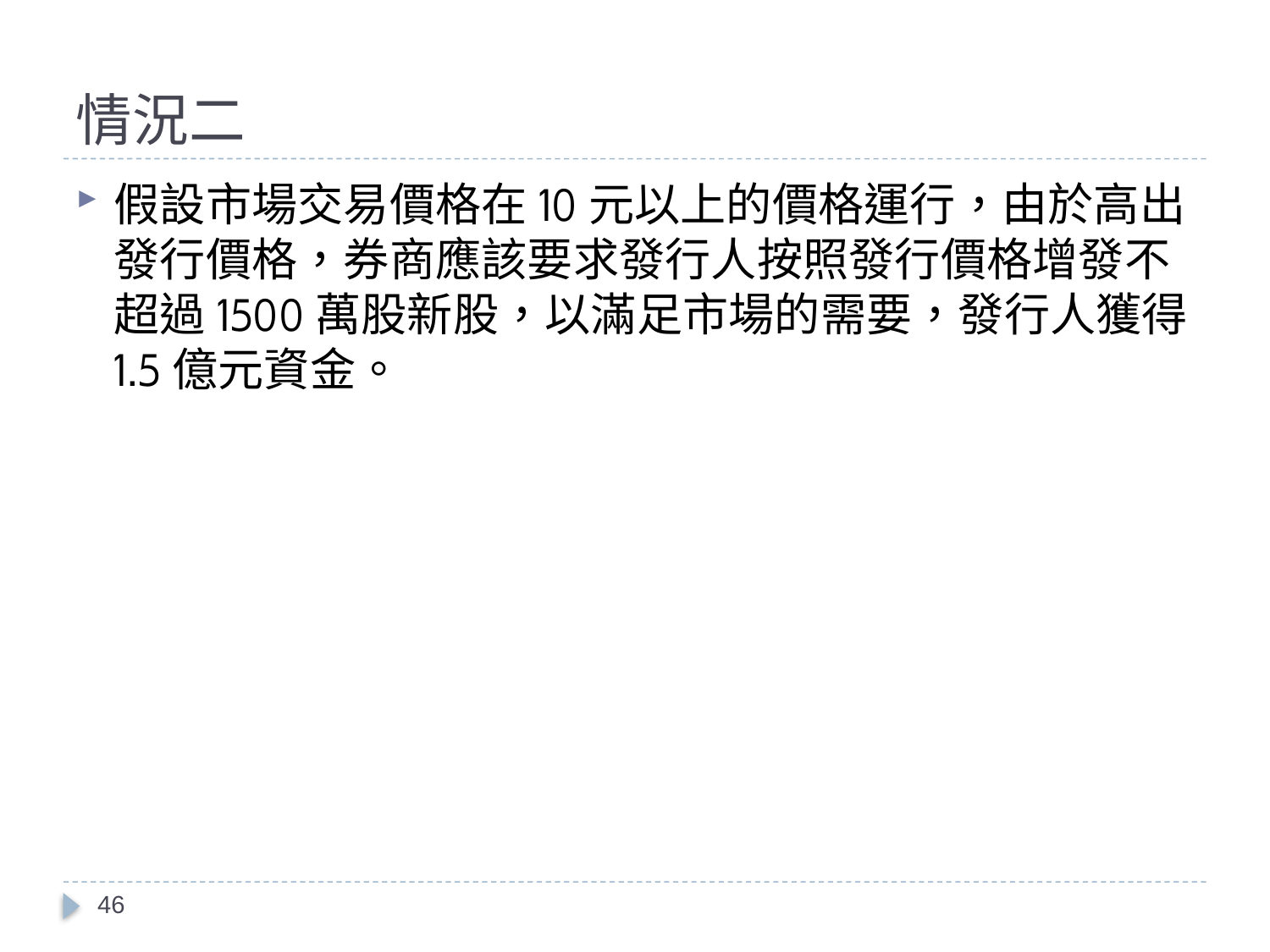

# 情況二
假設市場交易價格在10元以上的價格運行，由於高出發行價格，券商應該要求發行人按照發行價格增發不超過1500萬股新股，以滿足市場的需要，發行人獲得1.5億元資金。
46